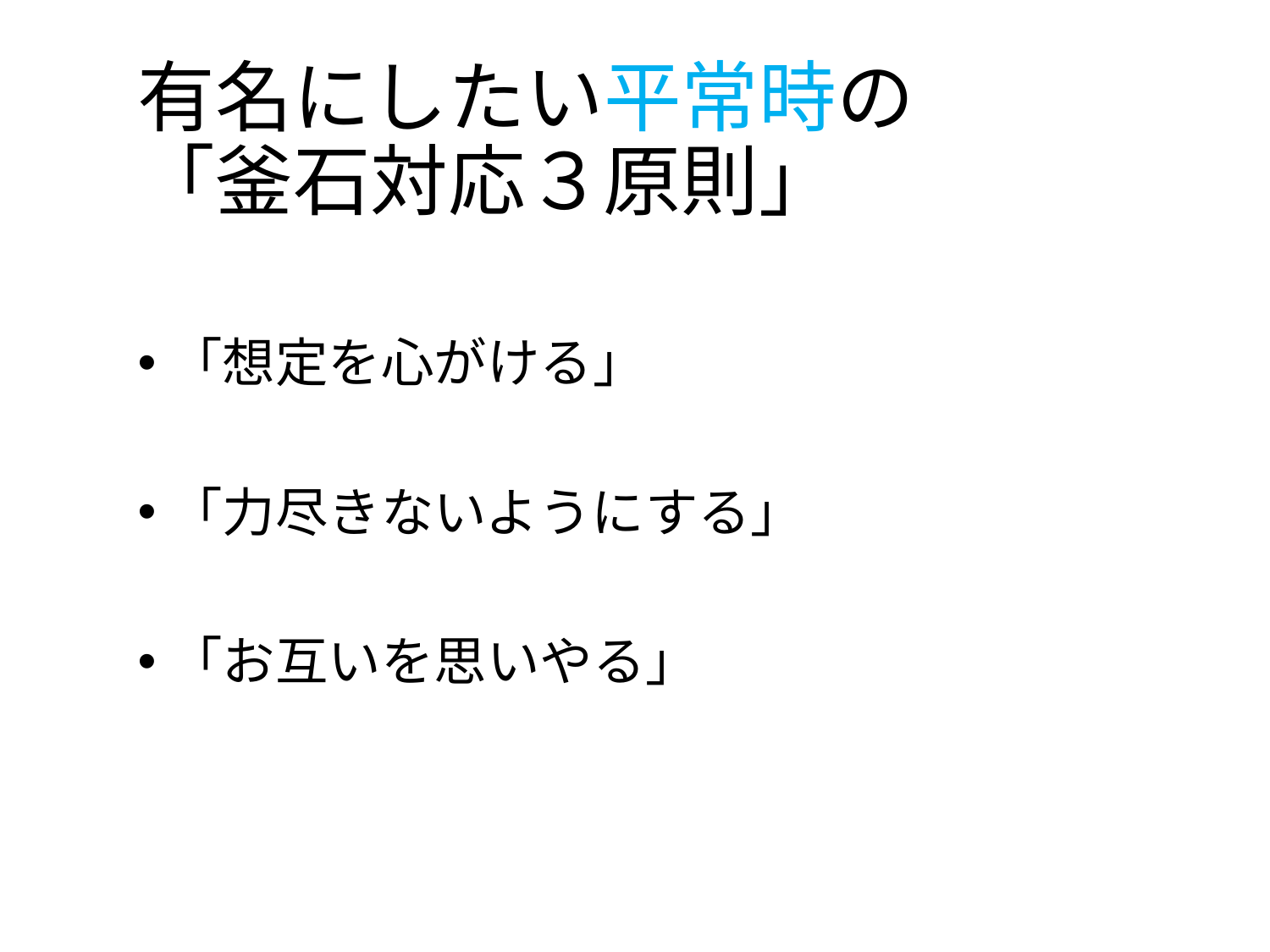

# 有名にしたい平常時の 「釜石対応３原則」

「想定を心がける」

「力尽きないようにする」

「お互いを思いやる」